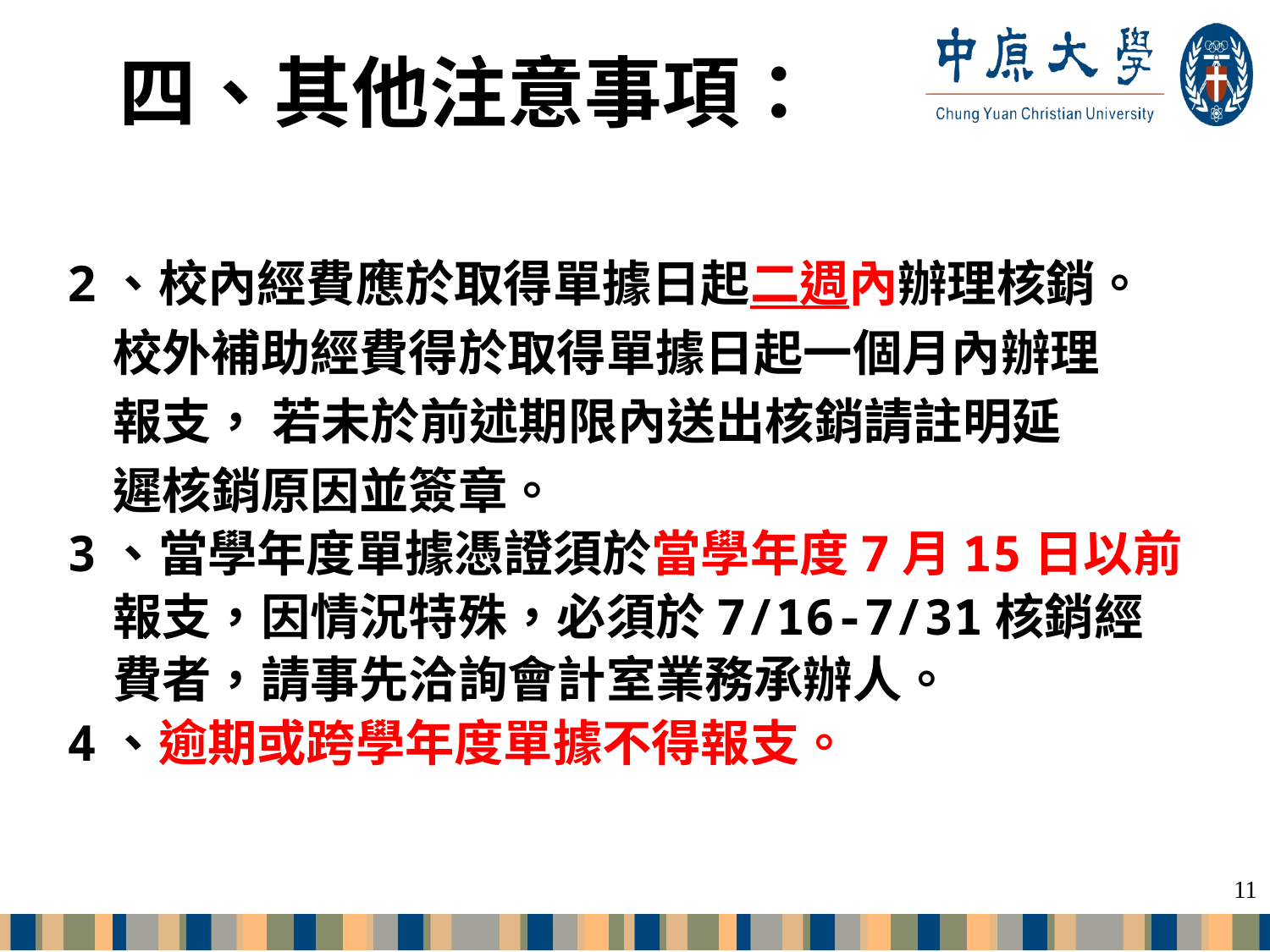

# 四、其他注意事項：
2、校內經費應於取得單據日起二週內辦理核銷。
   校外補助經費得於取得單據日起一個月內辦理
   報支， 若未於前述期限內送出核銷請註明延
   遲核銷原因並簽章。
3、當學年度單據憑證須於當學年度7月15日以前
   報支，因情況特殊，必須於7/16-7/31核銷經
   費者，請事先洽詢會計室業務承辦人。
4、逾期或跨學年度單據不得報支。

11